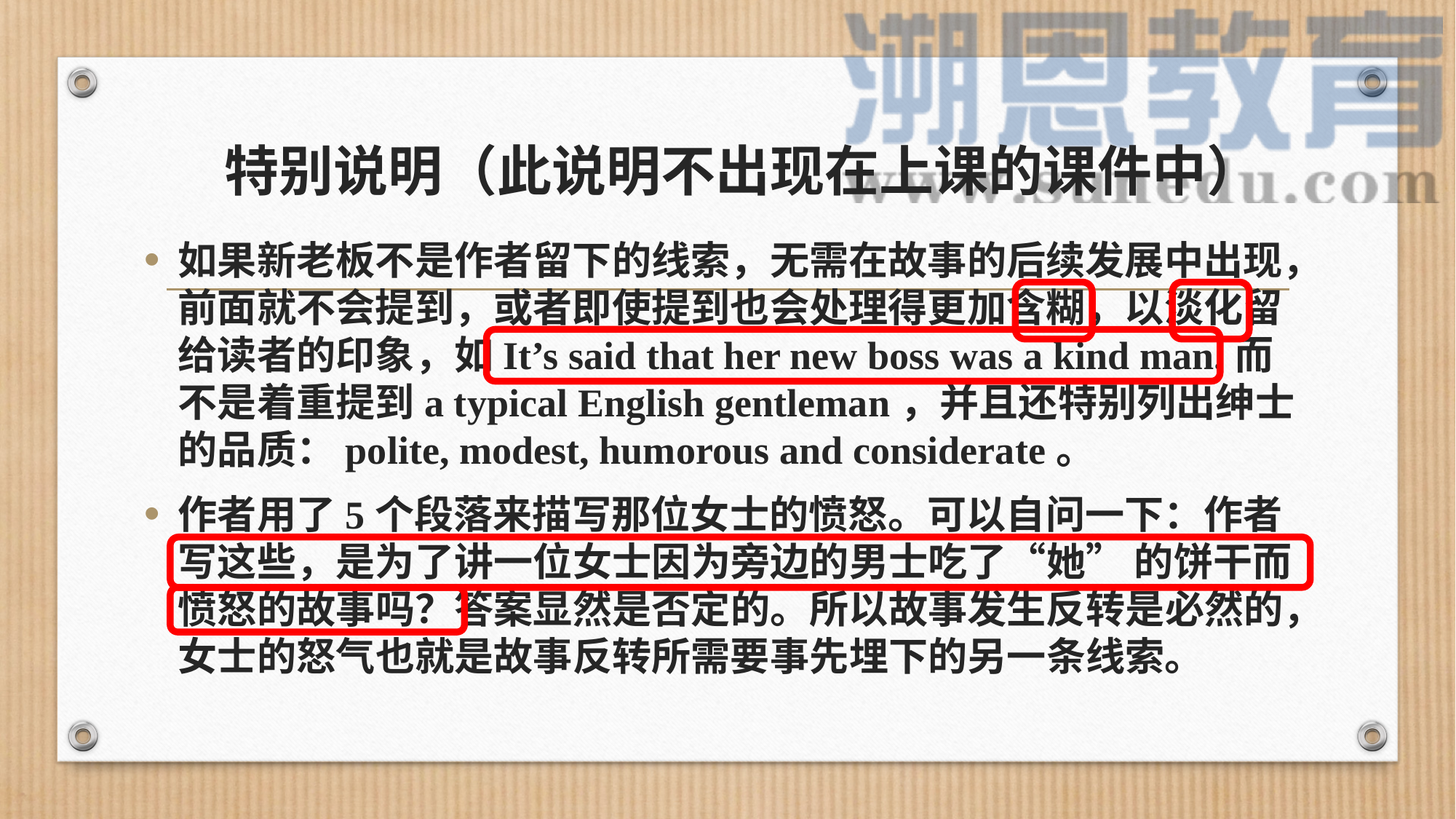

# 特别说明（此说明不出现在上课的课件中）
如果新老板不是作者留下的线索，无需在故事的后续发展中出现，前面就不会提到，或者即使提到也会处理得更加含糊，以淡化留给读者的印象，如It’s said that her new boss was a kind man.而不是着重提到a typical English gentleman，并且还特别列出绅士的品质：polite, modest, humorous and considerate。
作者用了5个段落来描写那位女士的愤怒。可以自问一下：作者写这些，是为了讲一位女士因为旁边的男士吃了“她” 的饼干而愤怒的故事吗？答案显然是否定的。所以故事发生反转是必然的，女士的怒气也就是故事反转所需要事先埋下的另一条线索。